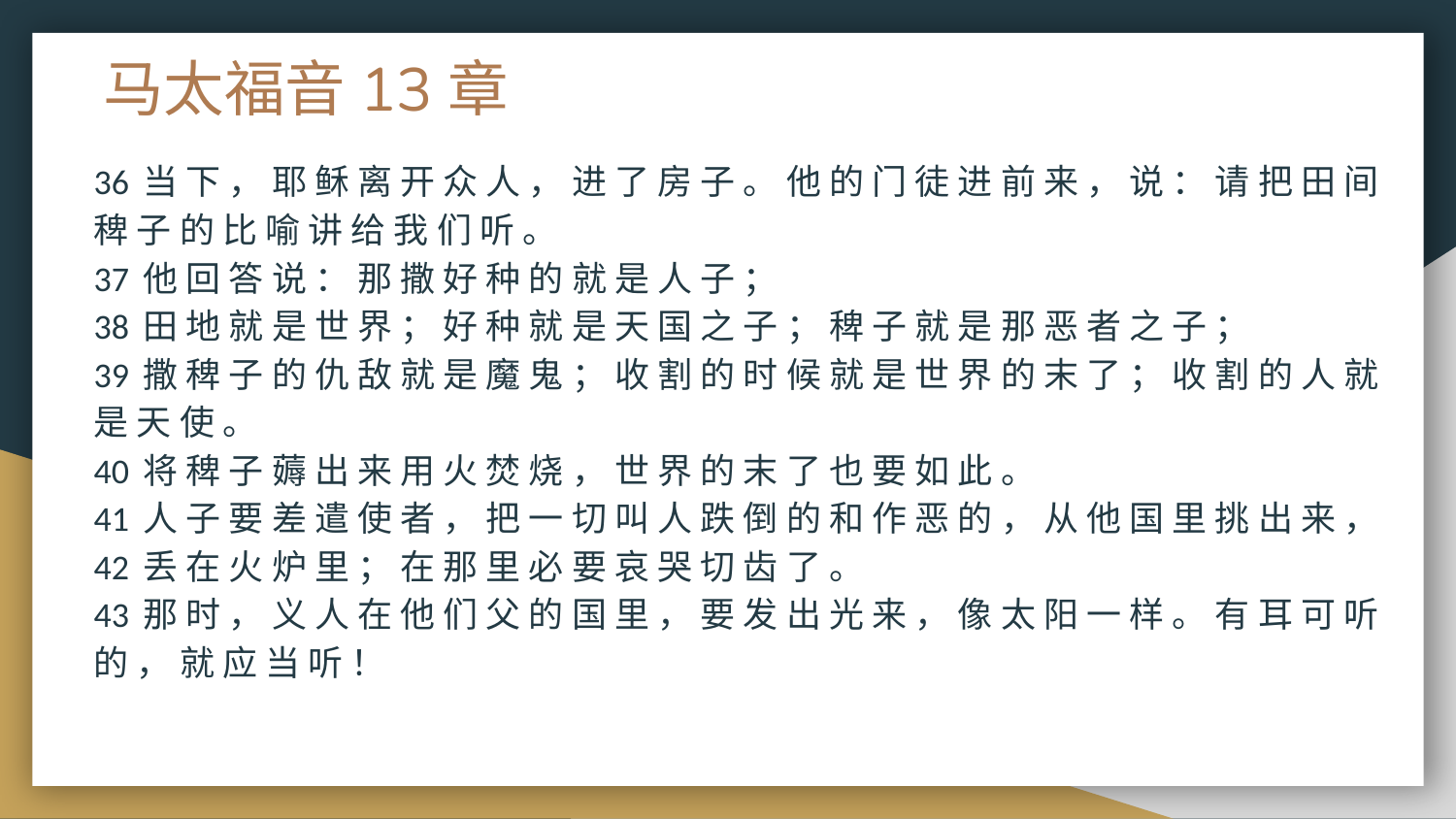

# 马太福音13章
36 当 下 ， 耶 稣 离 开 众 人 ， 进 了 房 子 。 他 的 门 徒 进 前 来 ， 说 ： 请 把 田 间 稗 子 的 比 喻 讲 给 我 们 听 。
37 他 回 答 说 ： 那 撒 好 种 的 就 是 人 子 ；
38 田 地 就 是 世 界 ； 好 种 就 是 天 国 之 子 ； 稗 子 就 是 那 恶 者 之 子 ；
39 撒 稗 子 的 仇 敌 就 是 魔 鬼 ； 收 割 的 时 候 就 是 世 界 的 末 了 ； 收 割 的 人 就 是 天 使 。
40 将 稗 子 薅 出 来 用 火 焚 烧 ， 世 界 的 末 了 也 要 如 此 。
41 人 子 要 差 遣 使 者 ， 把 一 切 叫 人 跌 倒 的 和 作 恶 的 ， 从 他 国 里 挑 出 来 ，
42 丢 在 火 炉 里 ； 在 那 里 必 要 哀 哭 切 齿 了 。
43 那 时 ， 义 人 在 他 们 父 的 国 里 ， 要 发 出 光 来 ， 像 太 阳 一 样 。 有 耳 可 听 的 ， 就 应 当 听 ！